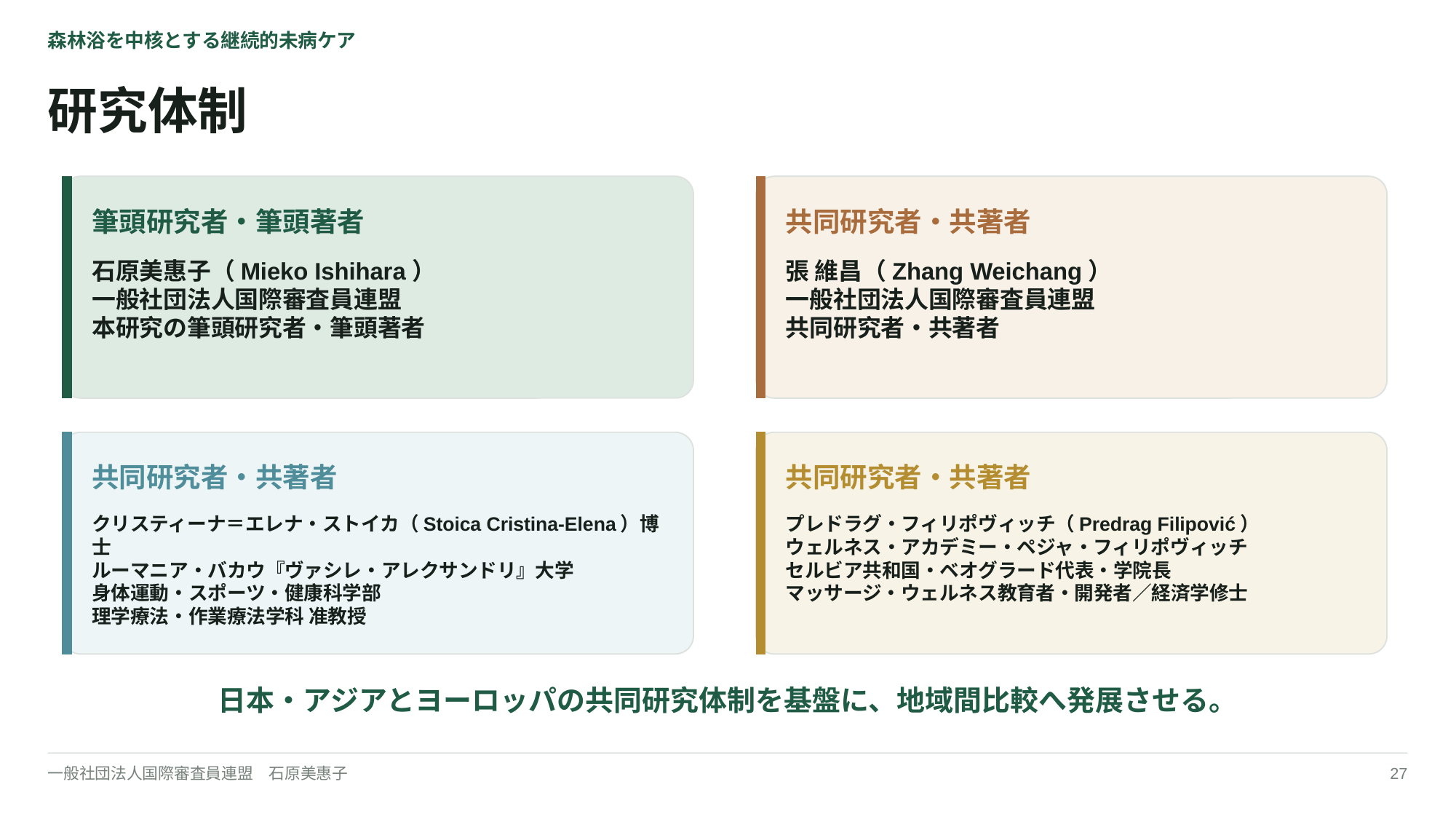

森林浴を中核とする継続的未病ケア
研究体制

筆頭研究者・筆頭著者
共同研究者・共著者
石原美惠子（Mieko Ishihara）
一般社団法人国際審査員連盟
本研究の筆頭研究者・筆頭著者
張 維昌（Zhang Weichang）
一般社団法人国際審査員連盟
共同研究者・共著者

共同研究者・共著者
共同研究者・共著者
クリスティーナ＝エレナ・ストイカ（Stoica Cristina-Elena）博士
ルーマニア・バカウ『ヴァシレ・アレクサンドリ』大学
身体運動・スポーツ・健康科学部
理学療法・作業療法学科 准教授
プレドラグ・フィリポヴィッチ（Predrag Filipović）
ウェルネス・アカデミー・ペジャ・フィリポヴィッチ
セルビア共和国・ベオグラード代表・学院長
マッサージ・ウェルネス教育者・開発者／経済学修士
日本・アジアとヨーロッパの共同研究体制を基盤に、地域間比較へ発展させる。

一般社団法人国際審査員連盟　石原美惠子
27